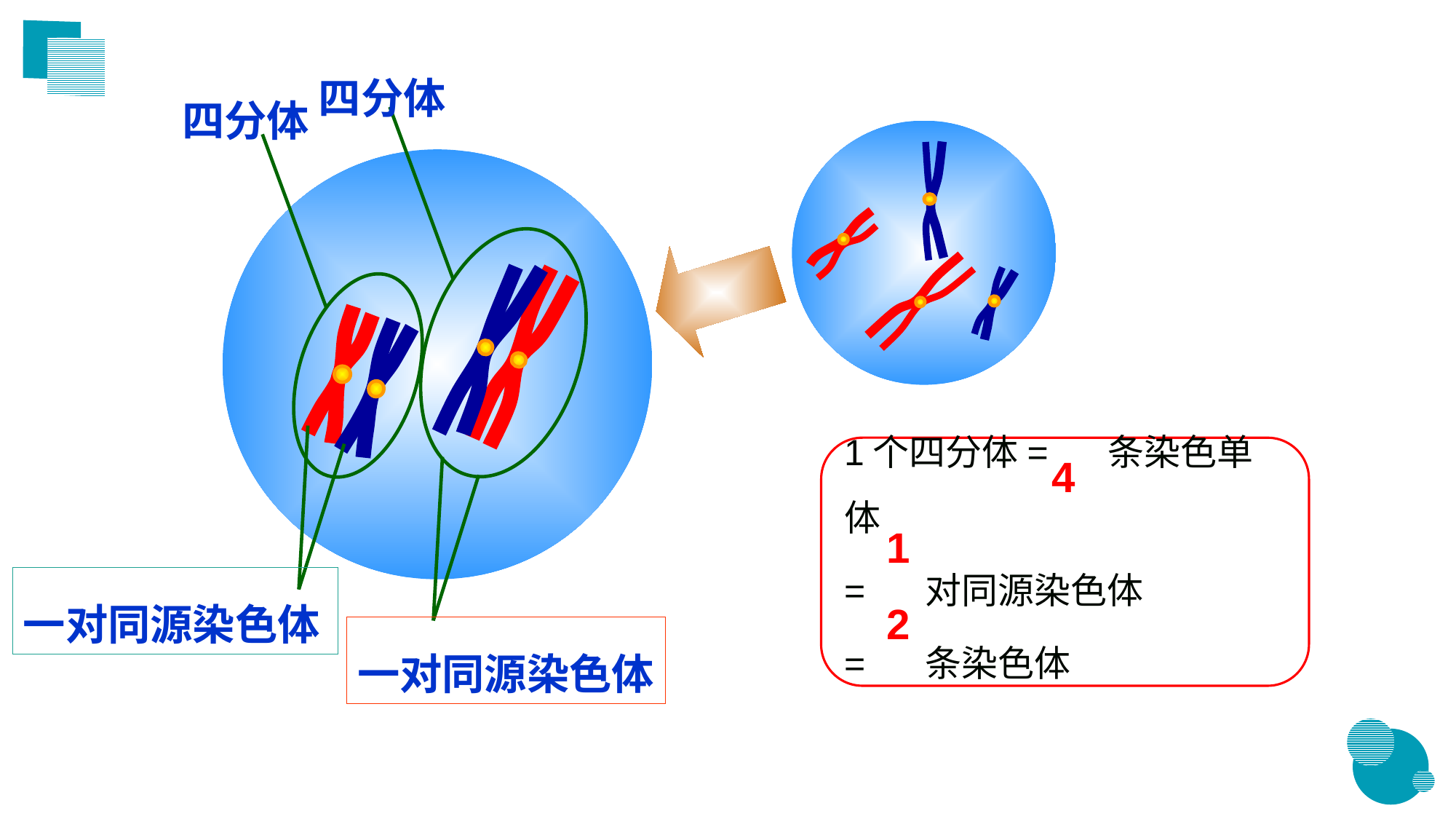

四分体

四分体

一对同源染色体
1个四分体=     条染色单体
=     对同源染色体
=     条染色体

4
一对同源染色体
1
2